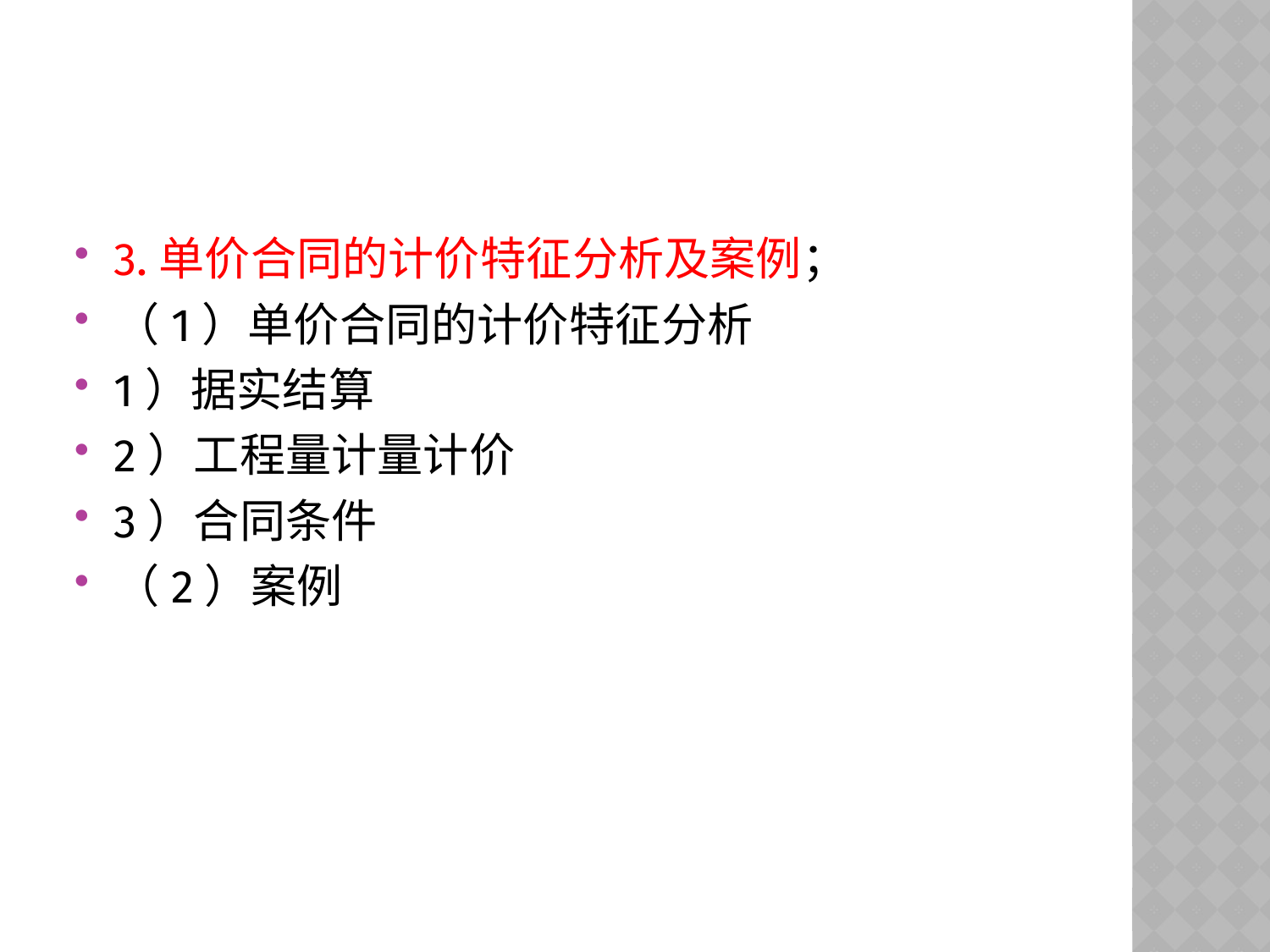

#
3.单价合同的计价特征分析及案例；
（1）单价合同的计价特征分析
1）据实结算
2）工程量计量计价
3）合同条件
（2）案例